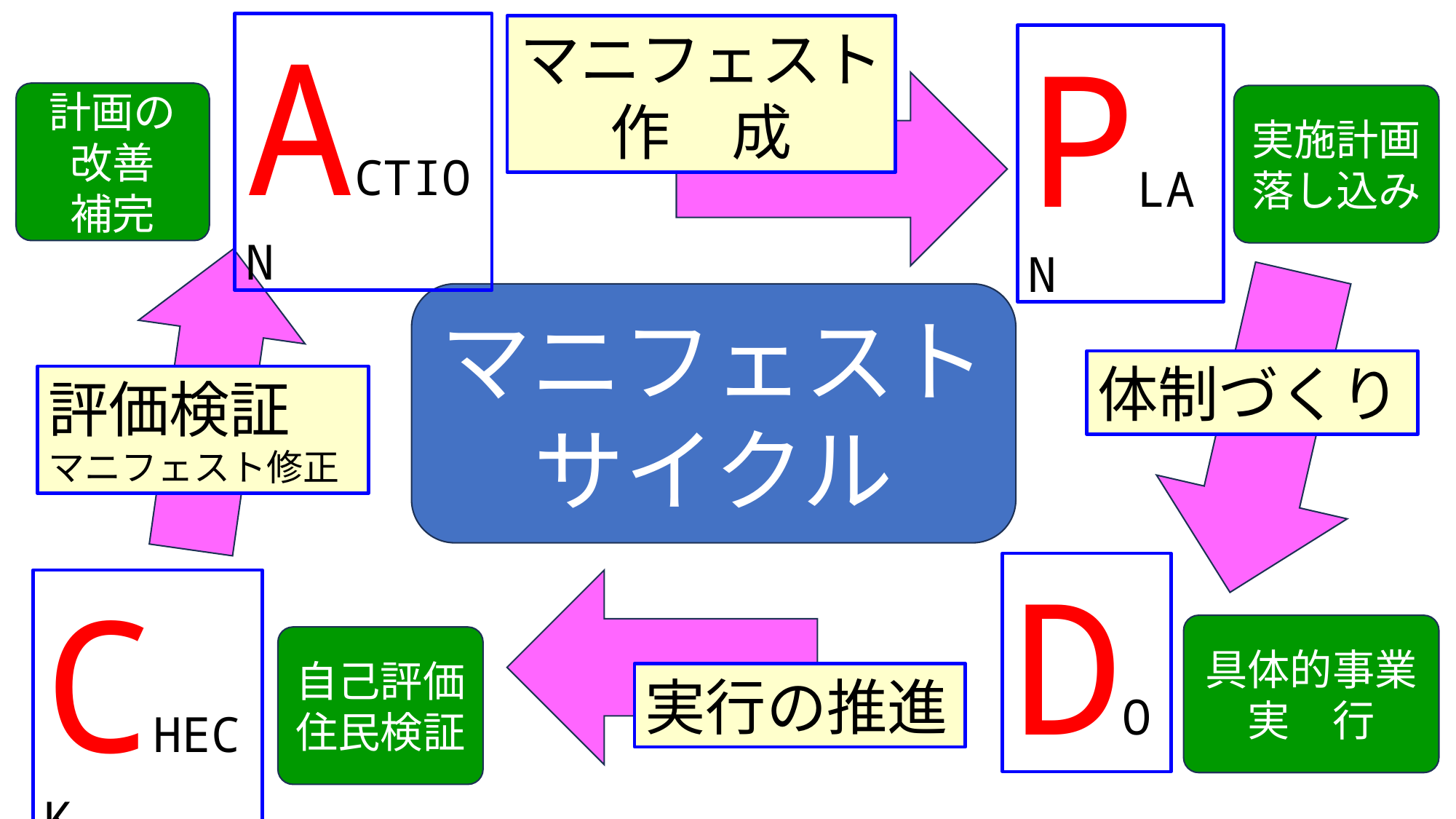

ACTION
マニフェスト作　成
PLAN
計画の
改善
補完
実施計画
落し込み

マニフェスト
サイクル
体制づくり
評価検証
マニフェスト修正

DO
CHECK
具体的事業実　行
自己評価
住民検証
実行の推進